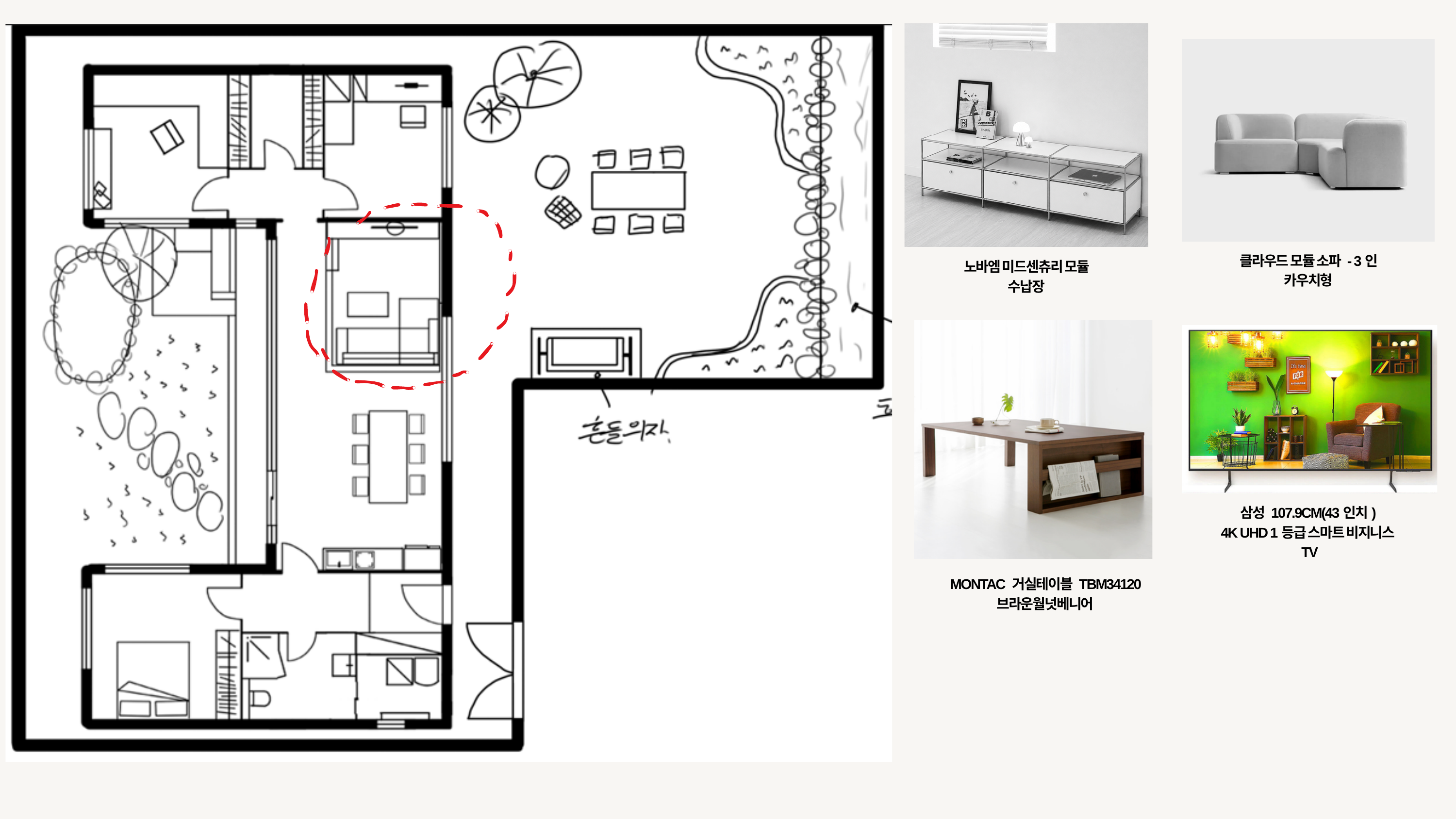

클라우드 모듈 소파 - 3인 카우치형
노바엠 미드센츄리 모듈 수납장

삼성 107.9CM(43인치)
4K UHD 1등급 스마트 비지니스TV
MONTAC 거실테이블 TBM34120 브라운월넛베니어